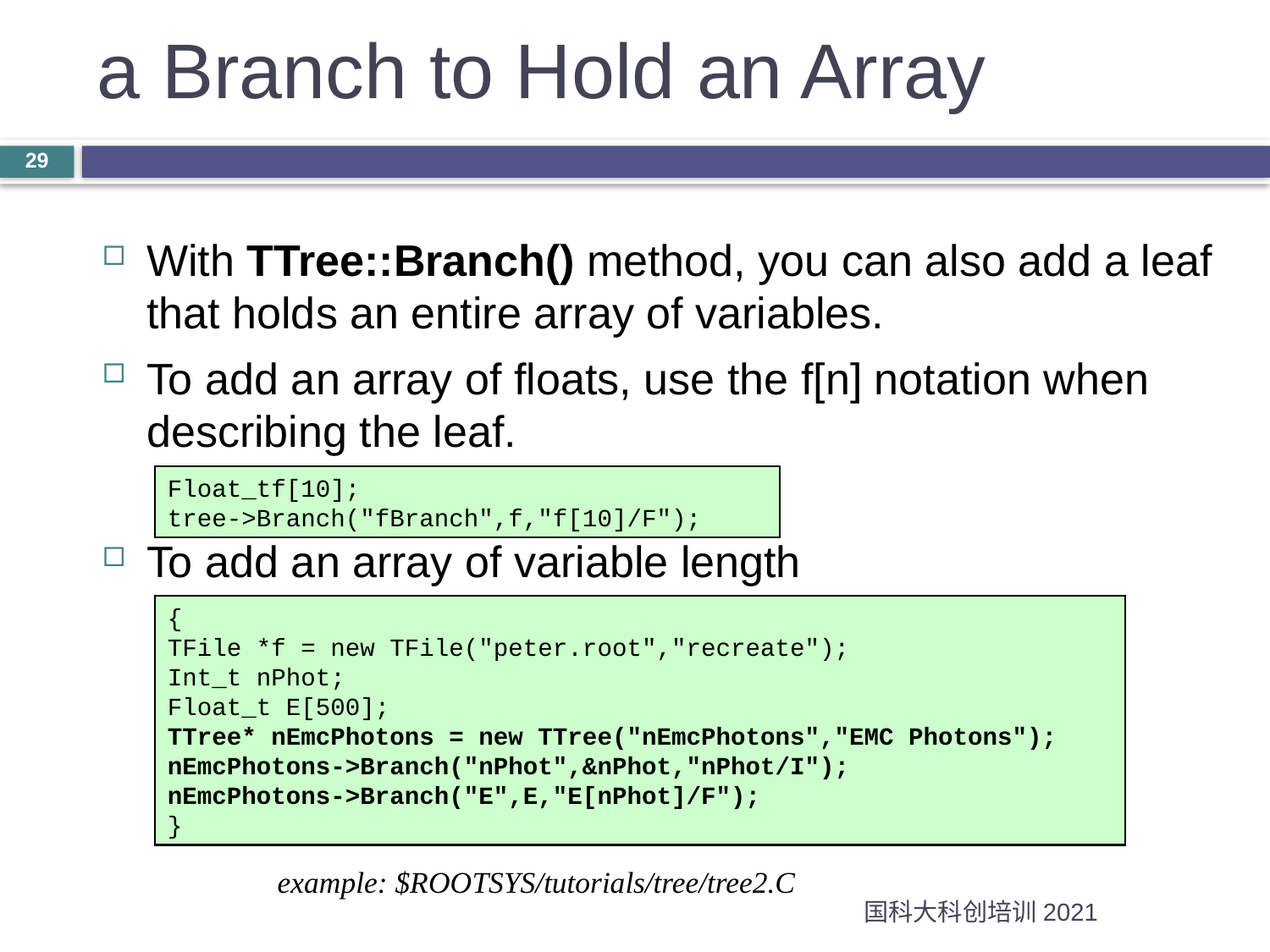

a Branch to Hold an Array
With TTree::Branch() method, you can also add a leaf that holds an entire array of variables.
To add an array of floats, use the f[n] notation when describing the leaf.

To add an array of variable length
Float_tf[10];
tree->Branch("fBranch",f,"f[10]/F");
{
TFile *f = new TFile("peter.root","recreate");
Int_t nPhot;
Float_t E[500];
TTree* nEmcPhotons = new TTree("nEmcPhotons","EMC Photons");
nEmcPhotons->Branch("nPhot",&nPhot,"nPhot/I");
nEmcPhotons->Branch("E",E,"E[nPhot]/F");
}
example: $ROOTSYS/tutorials/tree/tree2.C
国科大科创培训2021
29